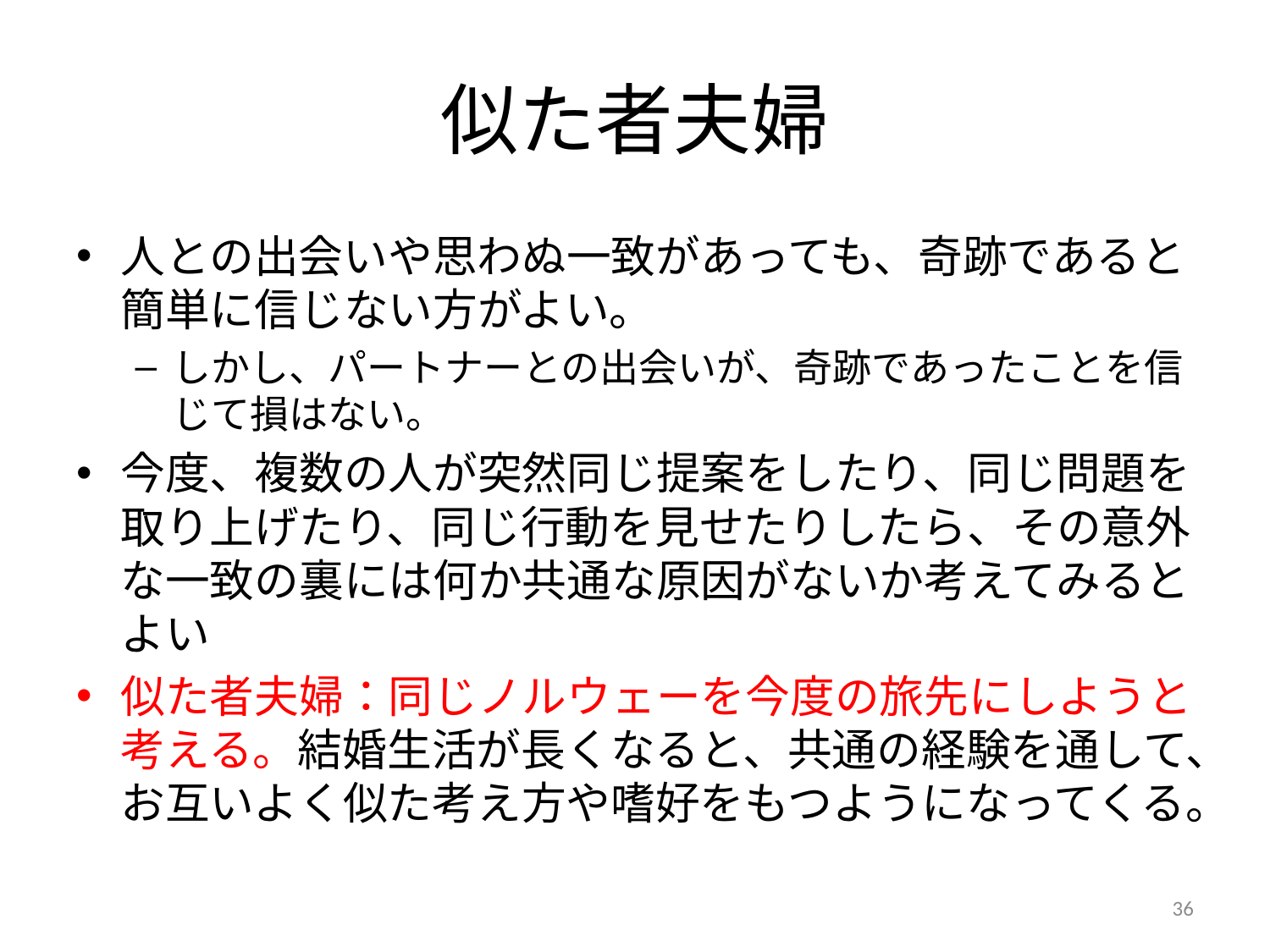

# 似た者夫婦
人との出会いや思わぬ一致があっても、奇跡であると簡単に信じない方がよい。
しかし、パートナーとの出会いが、奇跡であったことを信じて損はない。
今度、複数の人が突然同じ提案をしたり、同じ問題を取り上げたり、同じ行動を見せたりしたら、その意外な一致の裏には何か共通な原因がないか考えてみるとよい
似た者夫婦：同じノルウェーを今度の旅先にしようと考える。結婚生活が長くなると、共通の経験を通して、お互いよく似た考え方や嗜好をもつようになってくる。
36